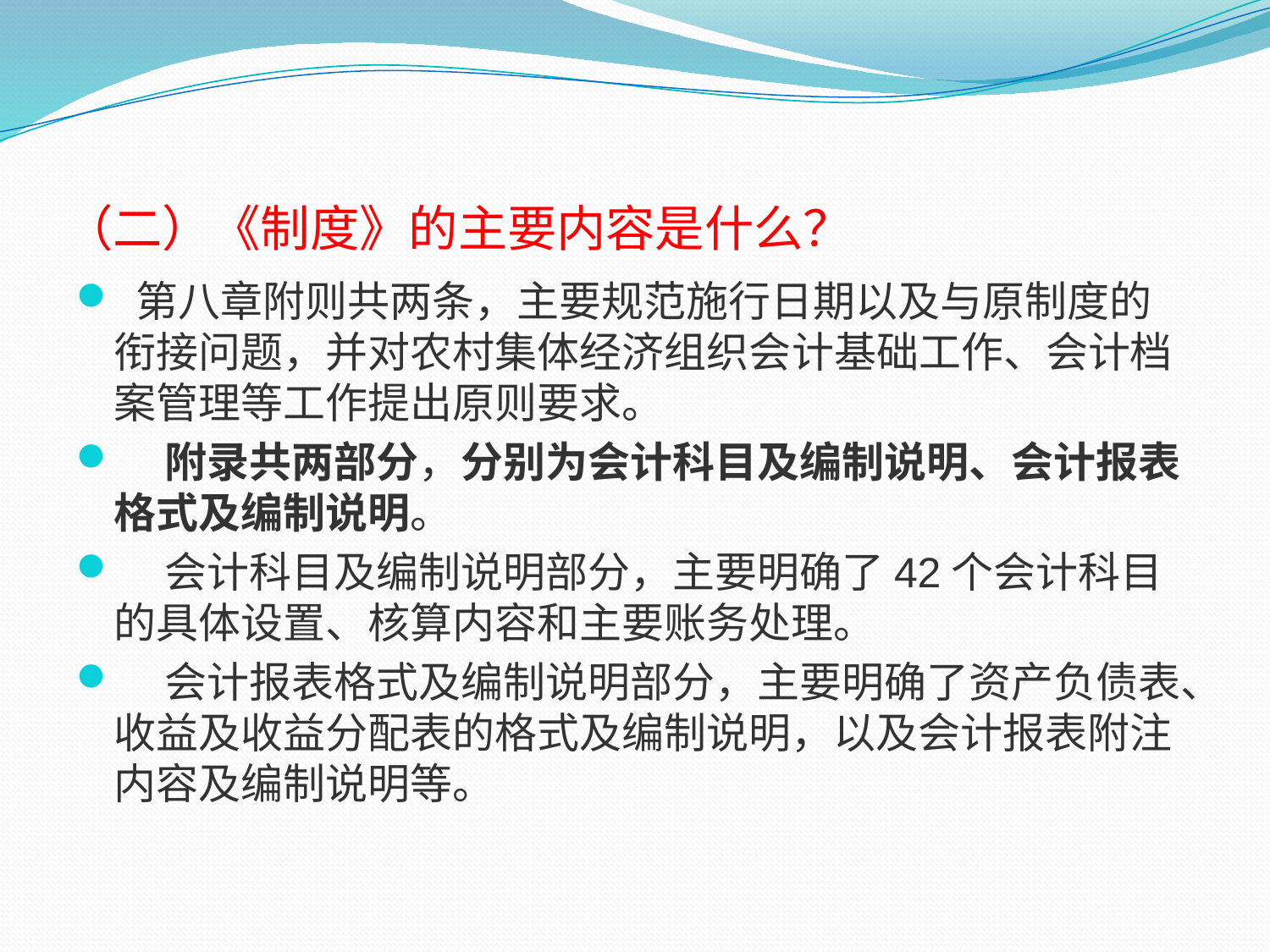

# （二）《制度》的主要内容是什么？
 第八章附则共两条，主要规范施行日期以及与原制度的衔接问题，并对农村集体经济组织会计基础工作、会计档案管理等工作提出原则要求。
    附录共两部分，分别为会计科目及编制说明、会计报表格式及编制说明。
    会计科目及编制说明部分，主要明确了42个会计科目的具体设置、核算内容和主要账务处理。
    会计报表格式及编制说明部分，主要明确了资产负债表、收益及收益分配表的格式及编制说明，以及会计报表附注内容及编制说明等。